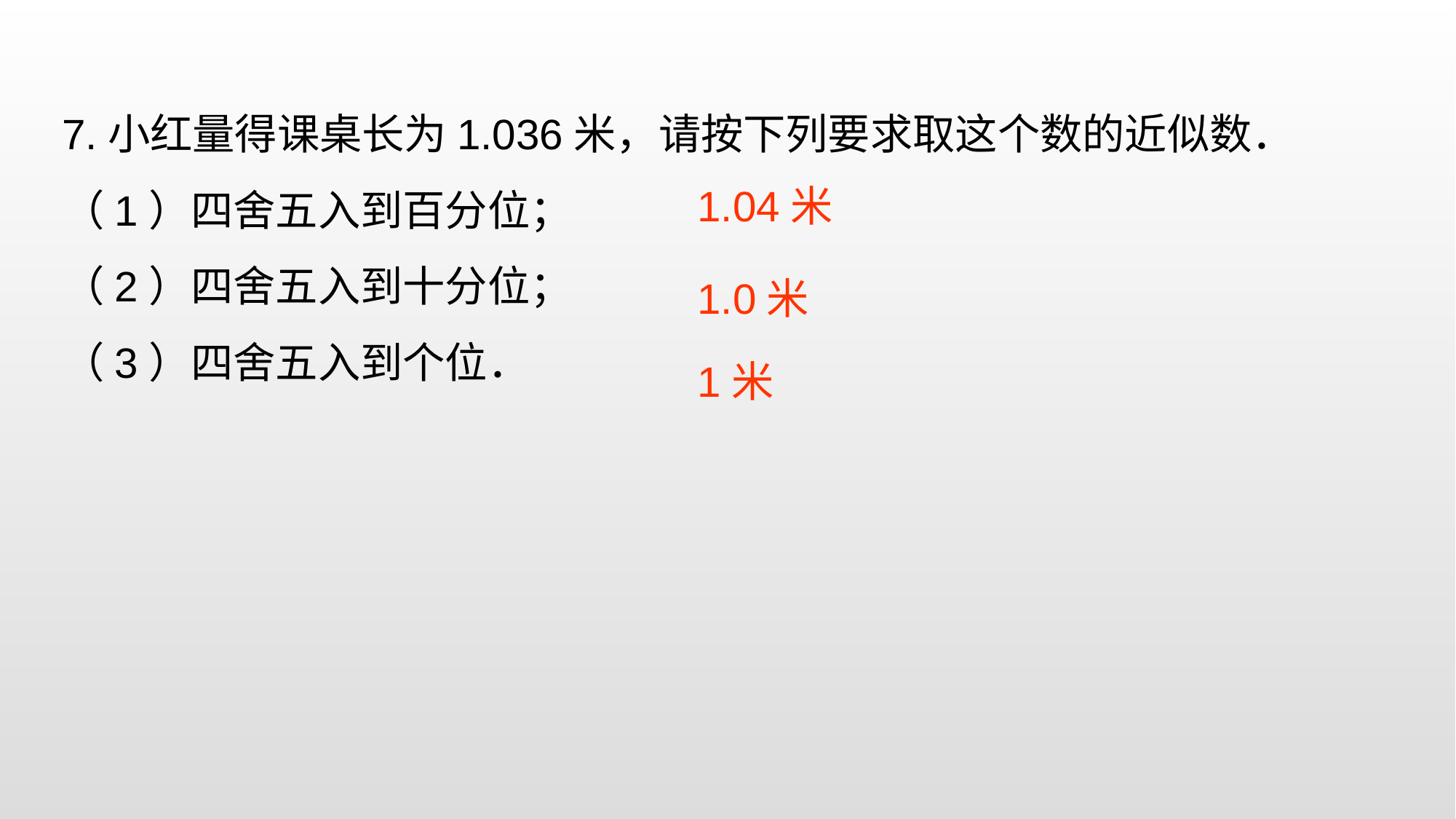

7.小红量得课桌长为1.036米，请按下列要求取这个数的近似数．
（1）四舍五入到百分位；
（2）四舍五入到十分位；
（3）四舍五入到个位．
1.04米
1.0米
1米